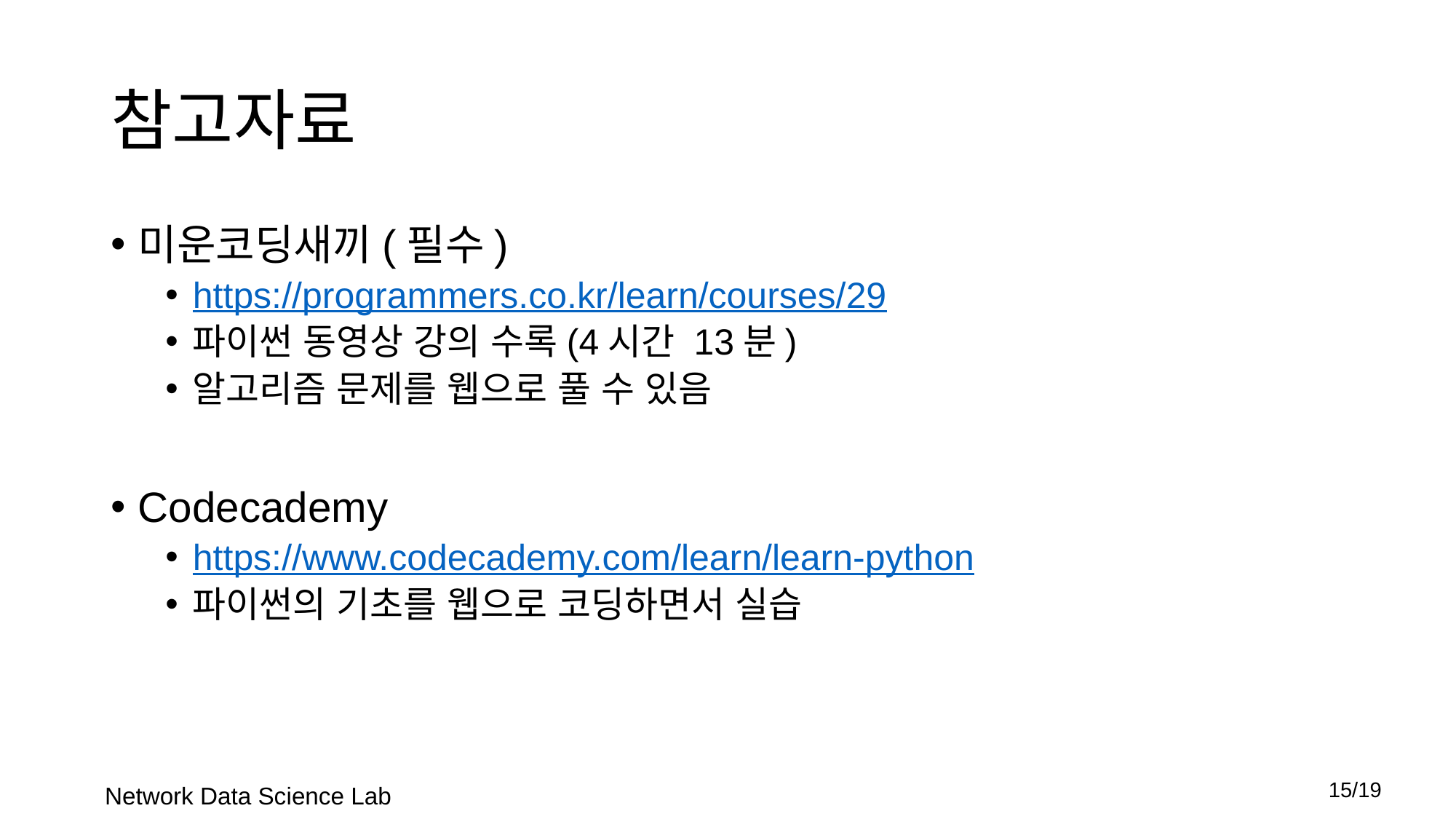

# 참고자료
미운코딩새끼(필수)
https://programmers.co.kr/learn/courses/29
파이썬 동영상 강의 수록(4시간 13분)
알고리즘 문제를 웹으로 풀 수 있음

Codecademy
https://www.codecademy.com/learn/learn-python
파이썬의 기초를 웹으로 코딩하면서 실습

15/19